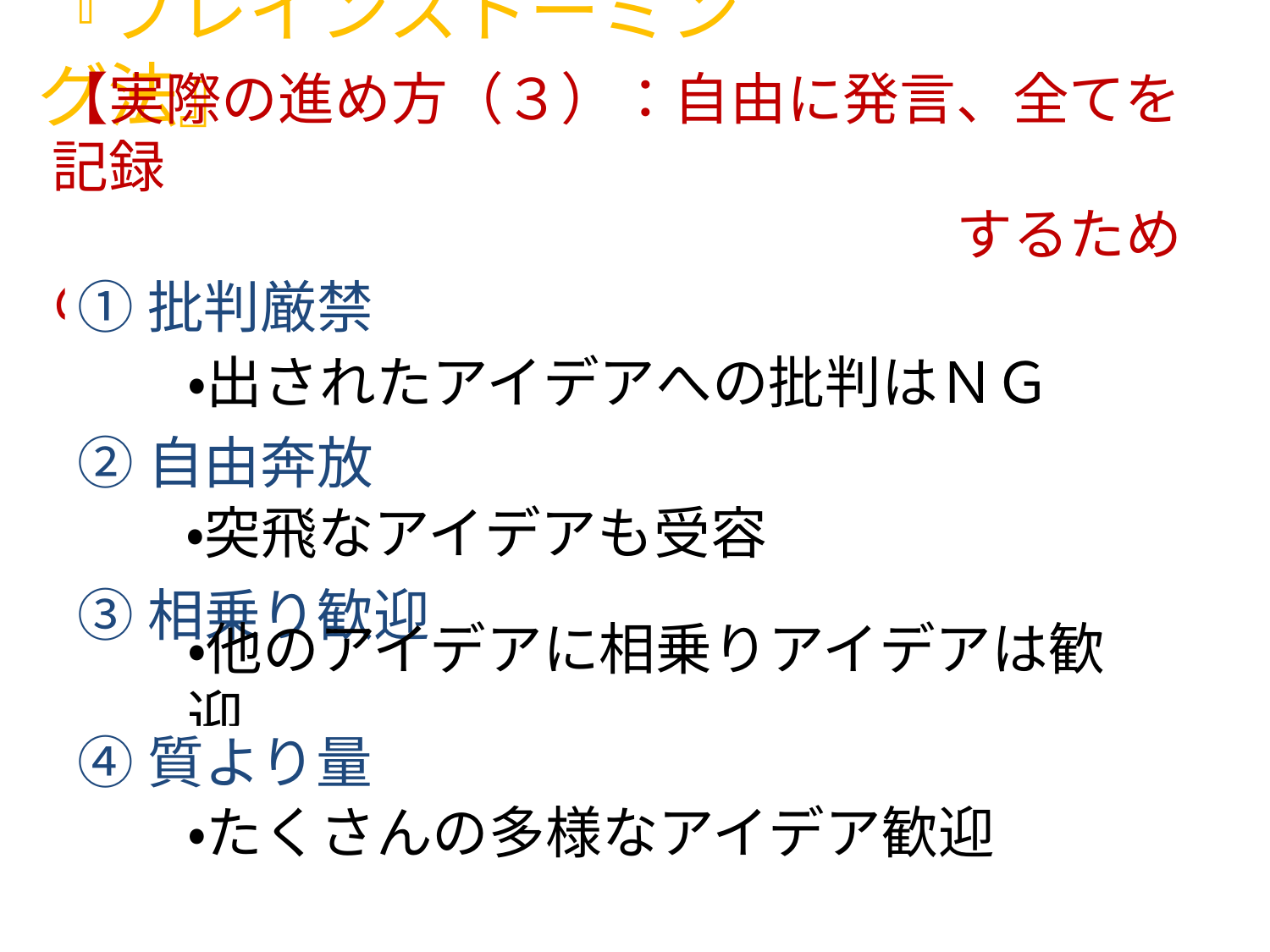

『ブレインストーミング法』
【実際の進め方（３）：自由に発言、全てを記録
　　　　　　　　　　　　　　　　するための４ルール】
①批判厳禁
・出されたアイデアへの批判はＮＧ
②自由奔放
・突飛なアイデアも受容
③相乗り歓迎
・他のアイデアに相乗りアイデアは歓迎
④質より量
・たくさんの多様なアイデア歓迎